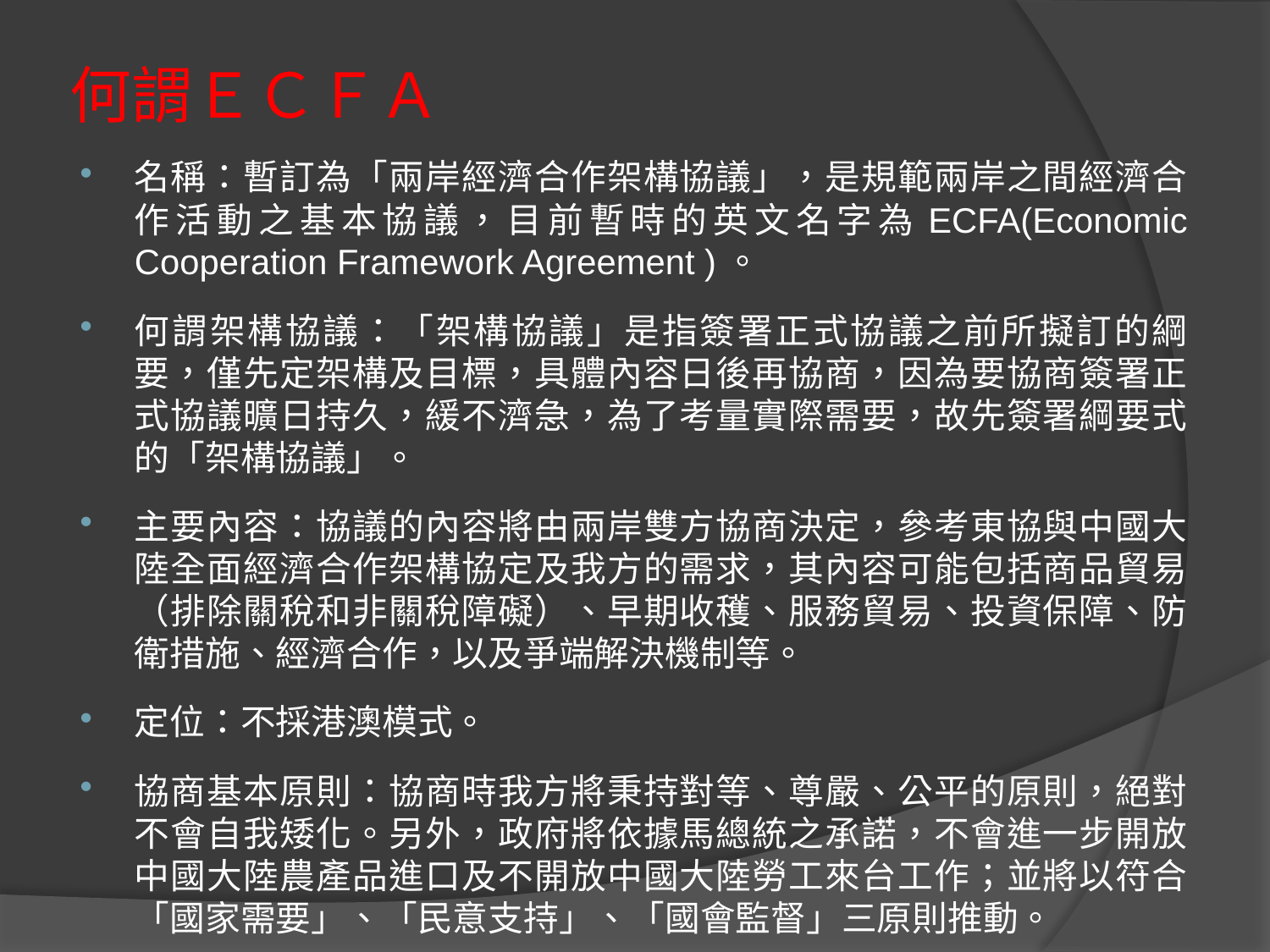

# 何謂ＥＣＦＡ
名稱：暫訂為「兩岸經濟合作架構協議」，是規範兩岸之間經濟合作活動之基本協議，目前暫時的英文名字為ECFA(Economic Cooperation Framework Agreement )。
何謂架構協議：「架構協議」是指簽署正式協議之前所擬訂的綱要，僅先定架構及目標，具體內容日後再協商，因為要協商簽署正式協議曠日持久，緩不濟急，為了考量實際需要，故先簽署綱要式的「架構協議」。
主要內容：協議的內容將由兩岸雙方協商決定，參考東協與中國大陸全面經濟合作架構協定及我方的需求，其內容可能包括商品貿易（排除關稅和非關稅障礙）、早期收穫、服務貿易、投資保障、防衛措施、經濟合作，以及爭端解決機制等。
定位：不採港澳模式。
協商基本原則：協商時我方將秉持對等、尊嚴、公平的原則，絕對不會自我矮化。另外，政府將依據馬總統之承諾，不會進一步開放中國大陸農產品進口及不開放中國大陸勞工來台工作；並將以符合「國家需要」、「民意支持」、「國會監督」三原則推動。